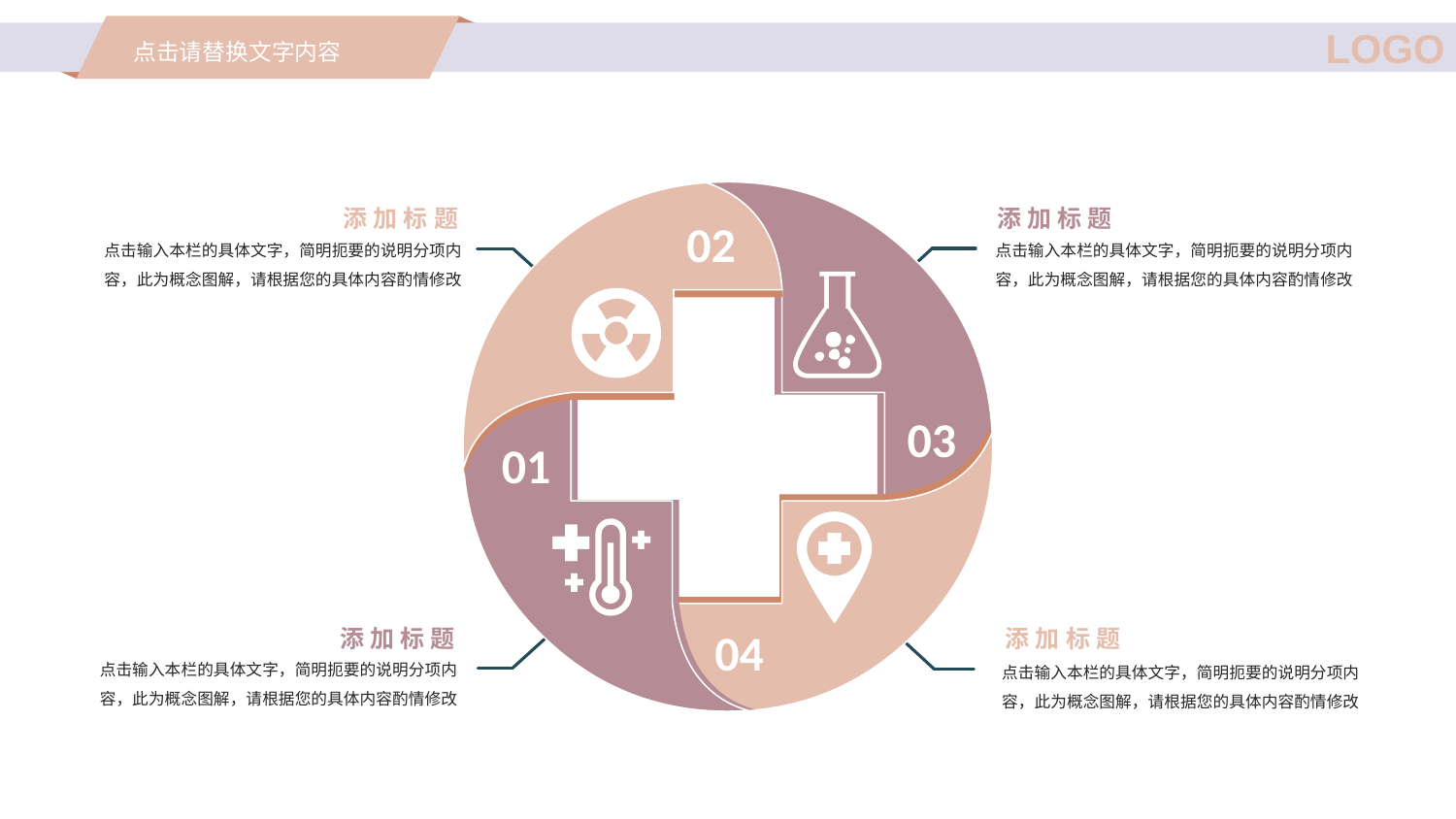

LOGO

点击请替换文字内容

添加标题
点击输入本栏的具体文字，简明扼要的说明分项内容，此为概念图解，请根据您的具体内容酌情修改
添加标题
点击输入本栏的具体文字，简明扼要的说明分项内容，此为概念图解，请根据您的具体内容酌情修改
02

03

01

04
添加标题
点击输入本栏的具体文字，简明扼要的说明分项内容，此为概念图解，请根据您的具体内容酌情修改
添加标题
点击输入本栏的具体文字，简明扼要的说明分项内容，此为概念图解，请根据您的具体内容酌情修改